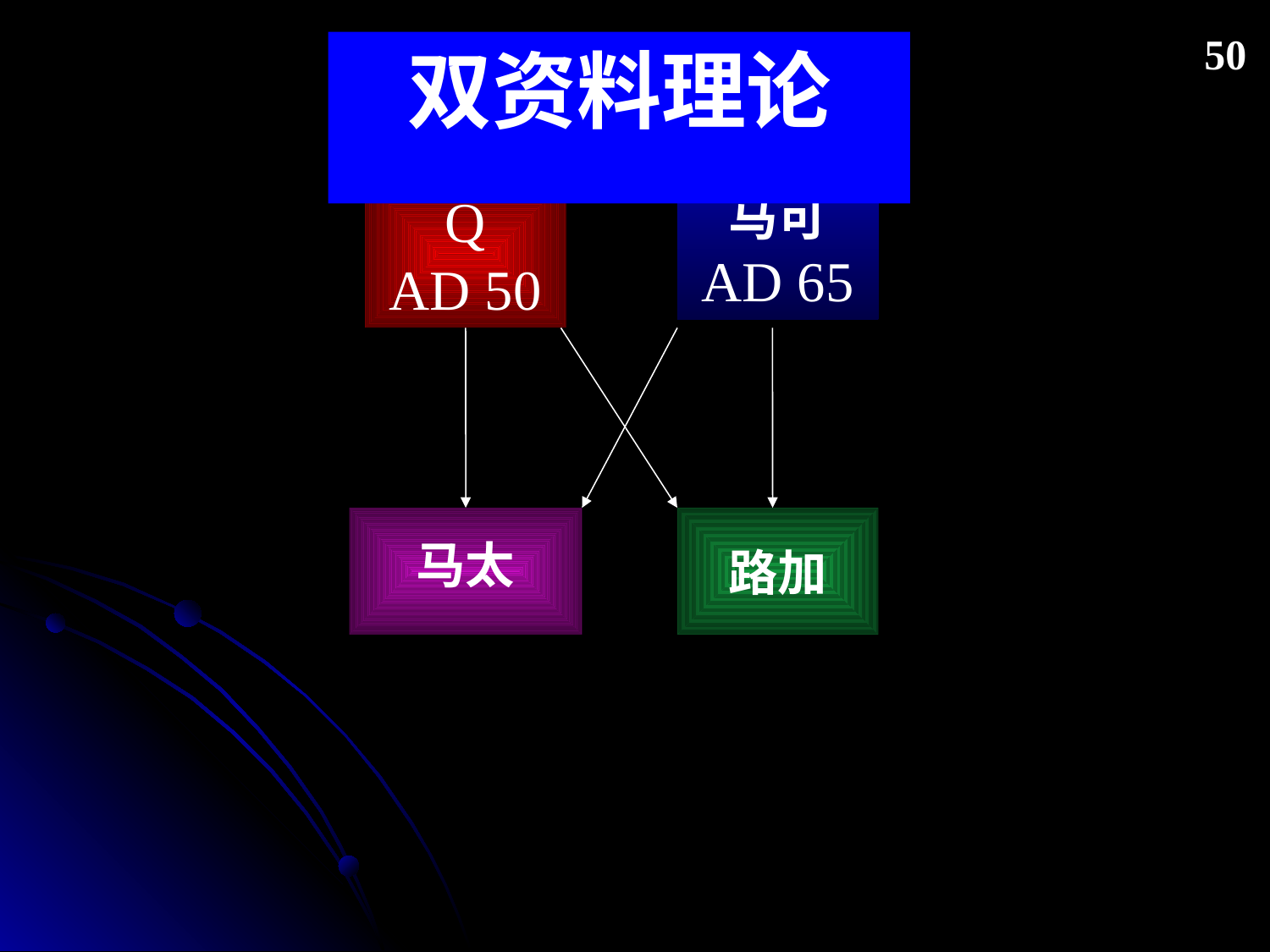

51
50
双资料理论
Q
AD 50
马可
AD 65

马太

路加